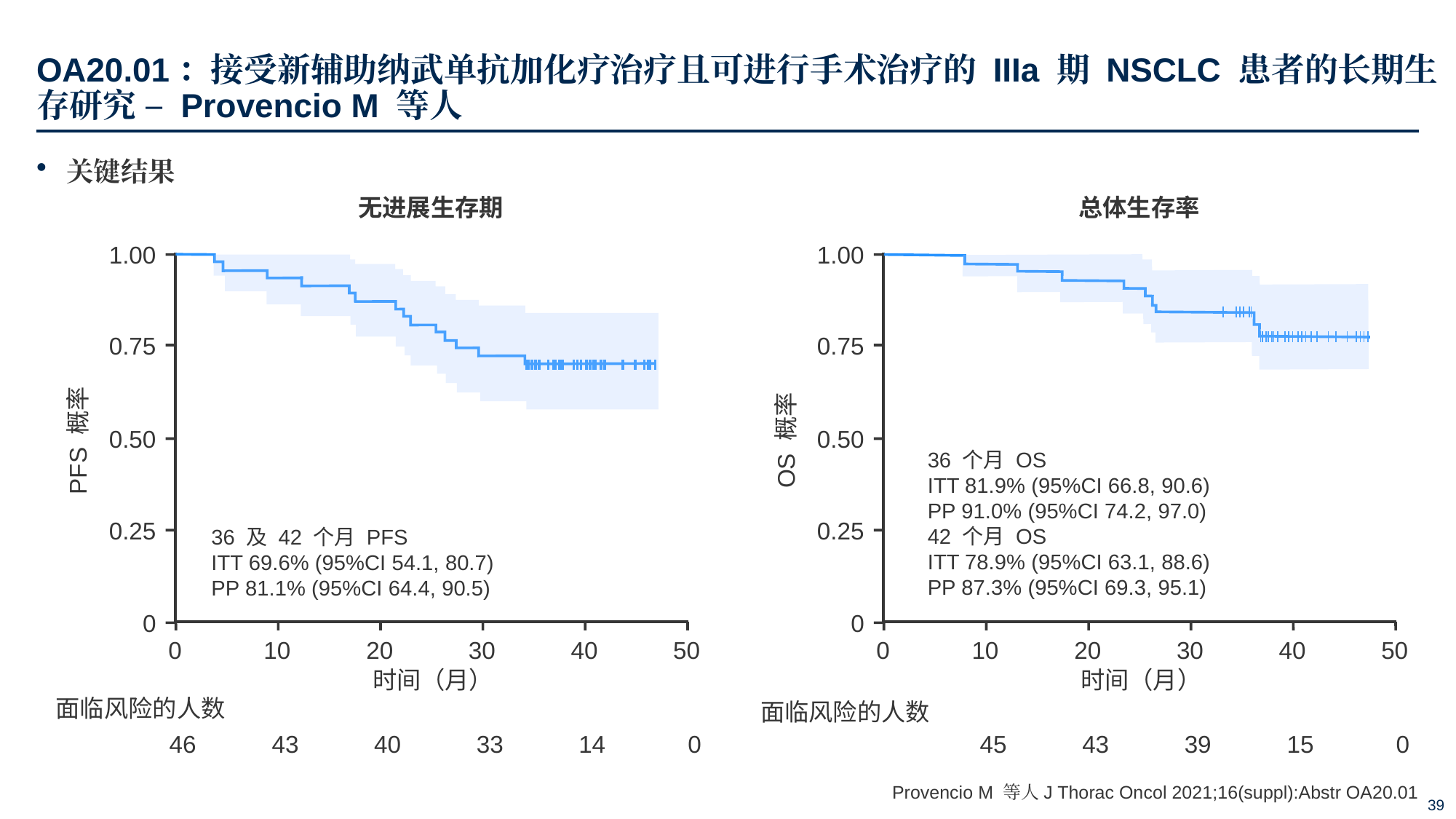

# OA20.01：接受新辅助纳武单抗加化疗治疗且可进行手术治疗的 IIIa 期 NSCLC 患者的长期生存研究 – Provencio M 等人
关键结果
无进展生存期
总体生存率
1.00
1.00

0.75
0.75

0.50
0.50
PFS 概率
OS 概率

36 个月 OS
ITT 81.9% (95%CI 66.8, 90.6)
PP 91.0% (95%CI 74.2, 97.0)
42 个月 OS
ITT 78.9% (95%CI 63.1, 88.6)
PP 87.3% (95%CI 69.3, 95.1)
0.25
0.25
36 及 42 个月 PFS
ITT 69.6% (95%CI 54.1, 80.7)
PP 81.1% (95%CI 64.4, 90.5)

0
0

0
10
20
30
40
50
0
10
20
30
40
50
时间（月）
时间（月）
面临风险的人数
面临风险的人数
46
43
40
33
14
0
45
43
39
15
0
Provencio M 等人J Thorac Oncol 2021;16(suppl):Abstr OA20.01